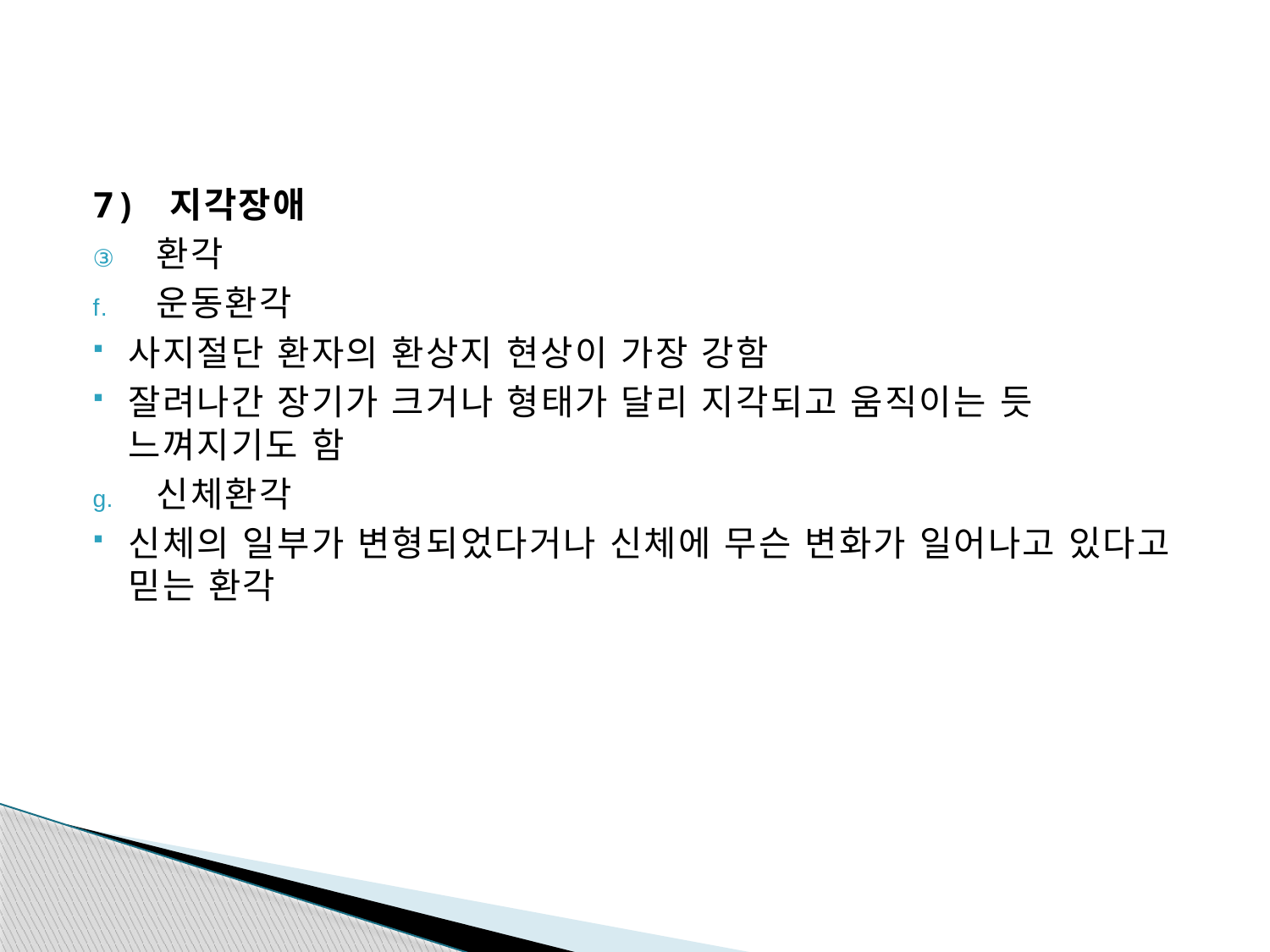

#
7) 지각장애
환각
운동환각
사지절단 환자의 환상지 현상이 가장 강함
잘려나간 장기가 크거나 형태가 달리 지각되고 움직이는 듯 느껴지기도 함
신체환각
신체의 일부가 변형되었다거나 신체에 무슨 변화가 일어나고 있다고 믿는 환각